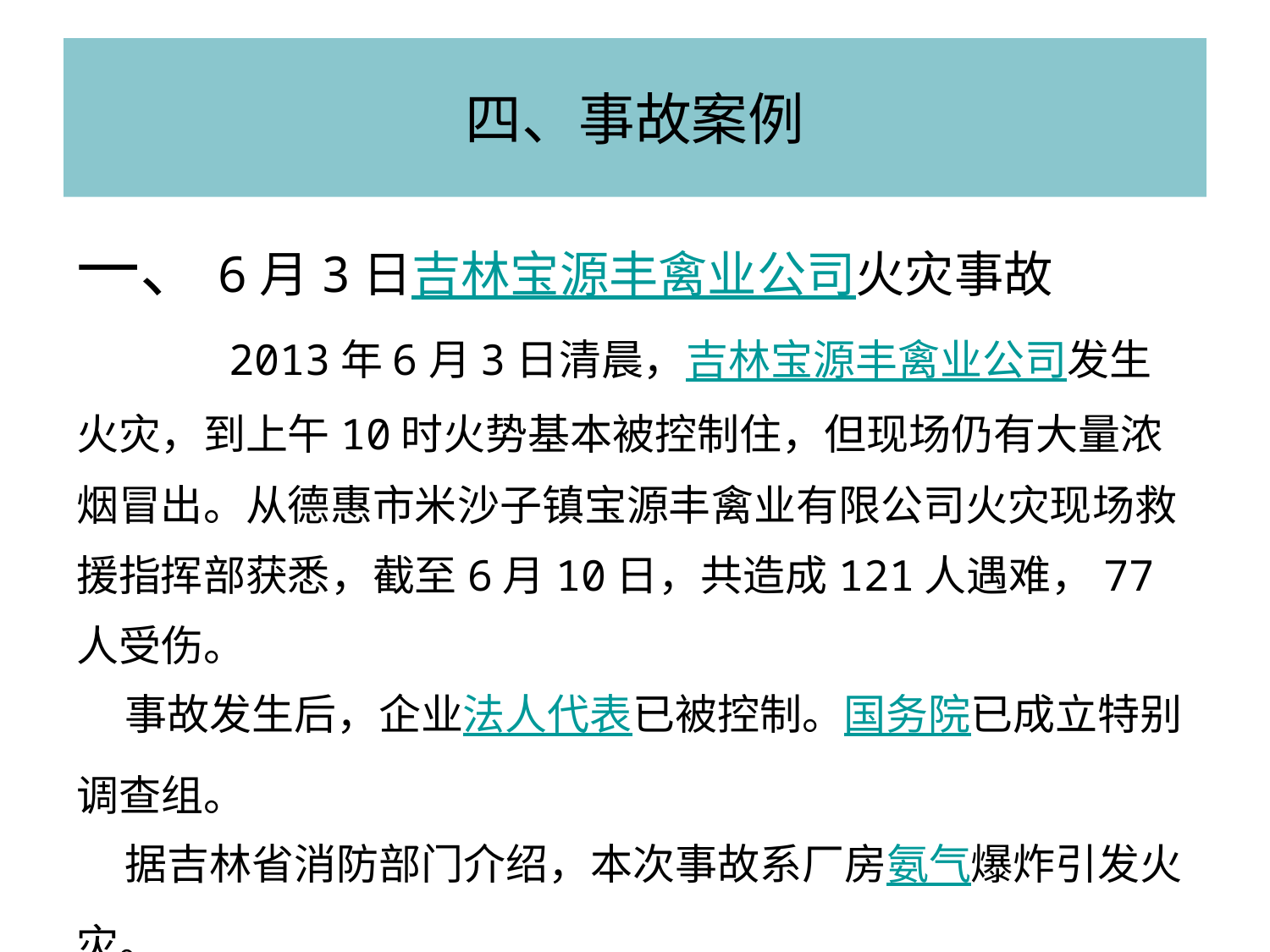

# 四、事故案例
一、6月3日吉林宝源丰禽业公司火灾事故
    2013年6月3日清晨，吉林宝源丰禽业公司发生火灾，到上午10时火势基本被控制住，但现场仍有大量浓烟冒出。从德惠市米沙子镇宝源丰禽业有限公司火灾现场救援指挥部获悉，截至6月10日，共造成121人遇难，77人受伤。
    事故发生后，企业法人代表已被控制。国务院已成立特别调查组。
    据吉林省消防部门介绍，本次事故系厂房氨气爆炸引发火灾。

21